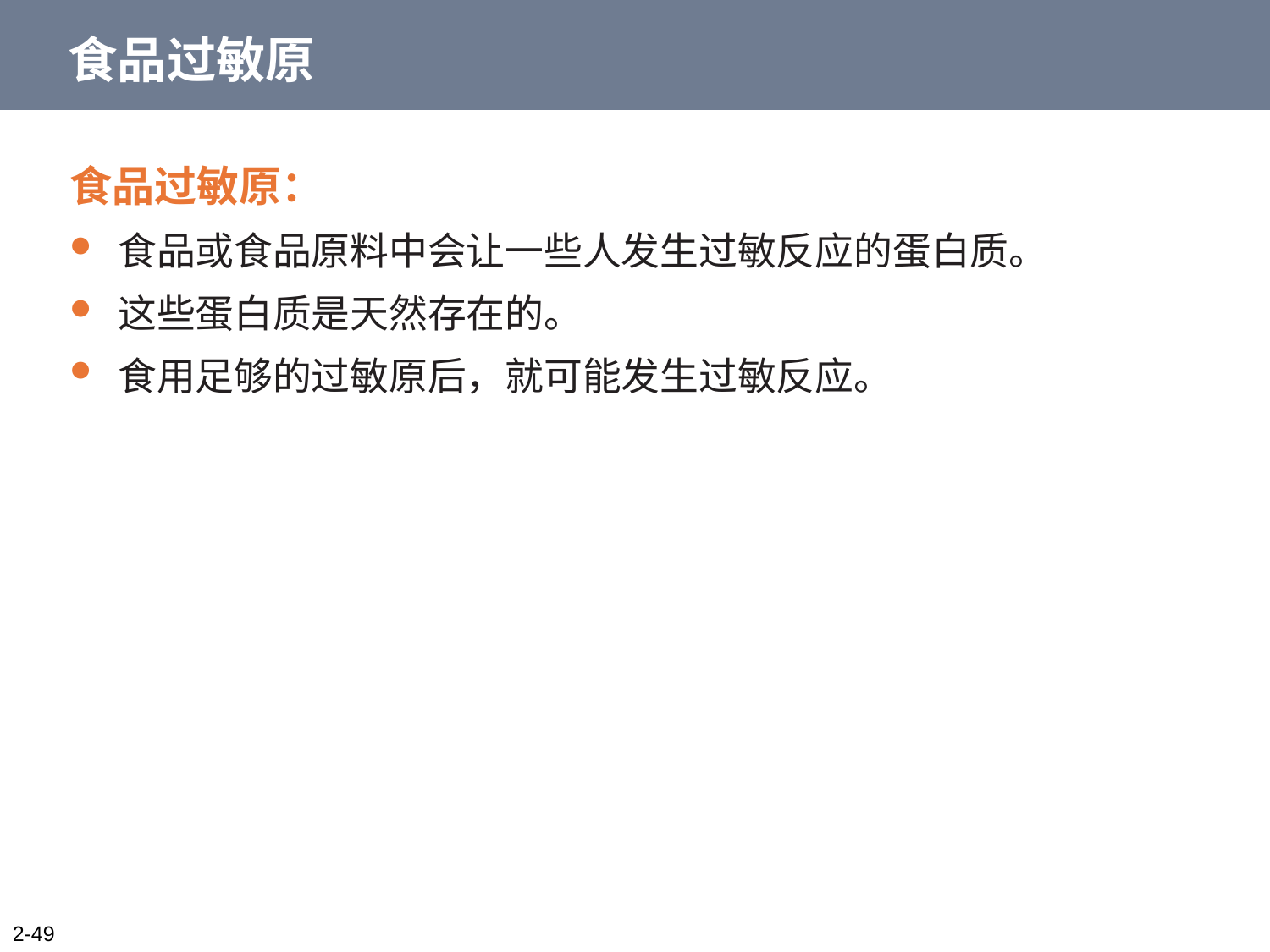

# 食品过敏原
食品过敏原：
食品或食品原料中会让一些人发生过敏反应的蛋白质。
这些蛋白质是天然存在的。
食用足够的过敏原后，就可能发生过敏反应。

2-49